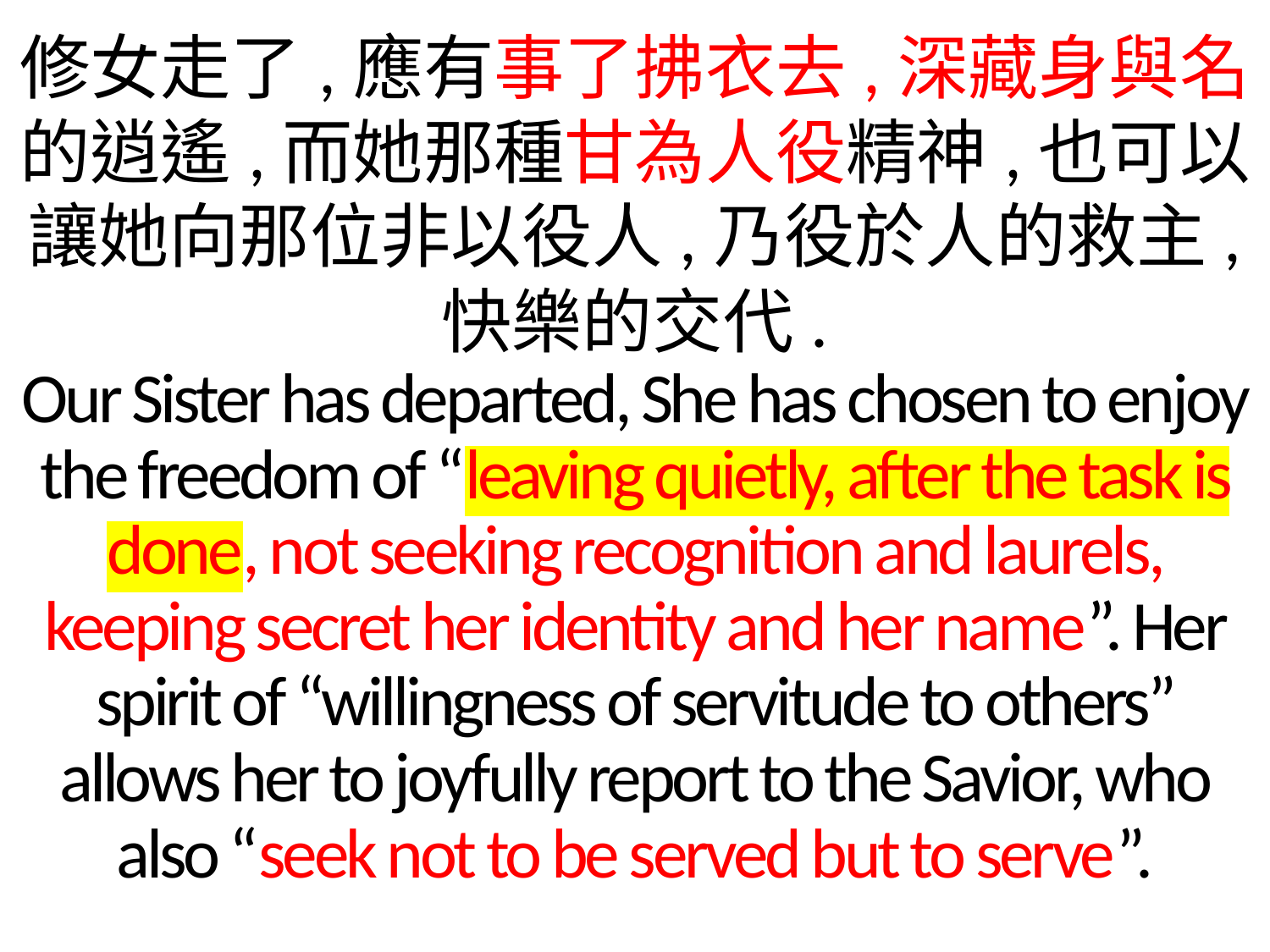

修女走了,應有事了拂衣去,深藏身與名的逍遙,而她那種甘為人役精神,也可以讓她向那位非以役人,乃役於人的救主,
快樂的交代.
Our Sister has departed, She has chosen to enjoy the freedom of “leaving quietly, after the task is done, not seeking recognition and laurels, keeping secret her identity and her name”. Her spirit of “willingness of servitude to others” allows her to joyfully report to the Savior, who also “seek not to be served but to serve”.